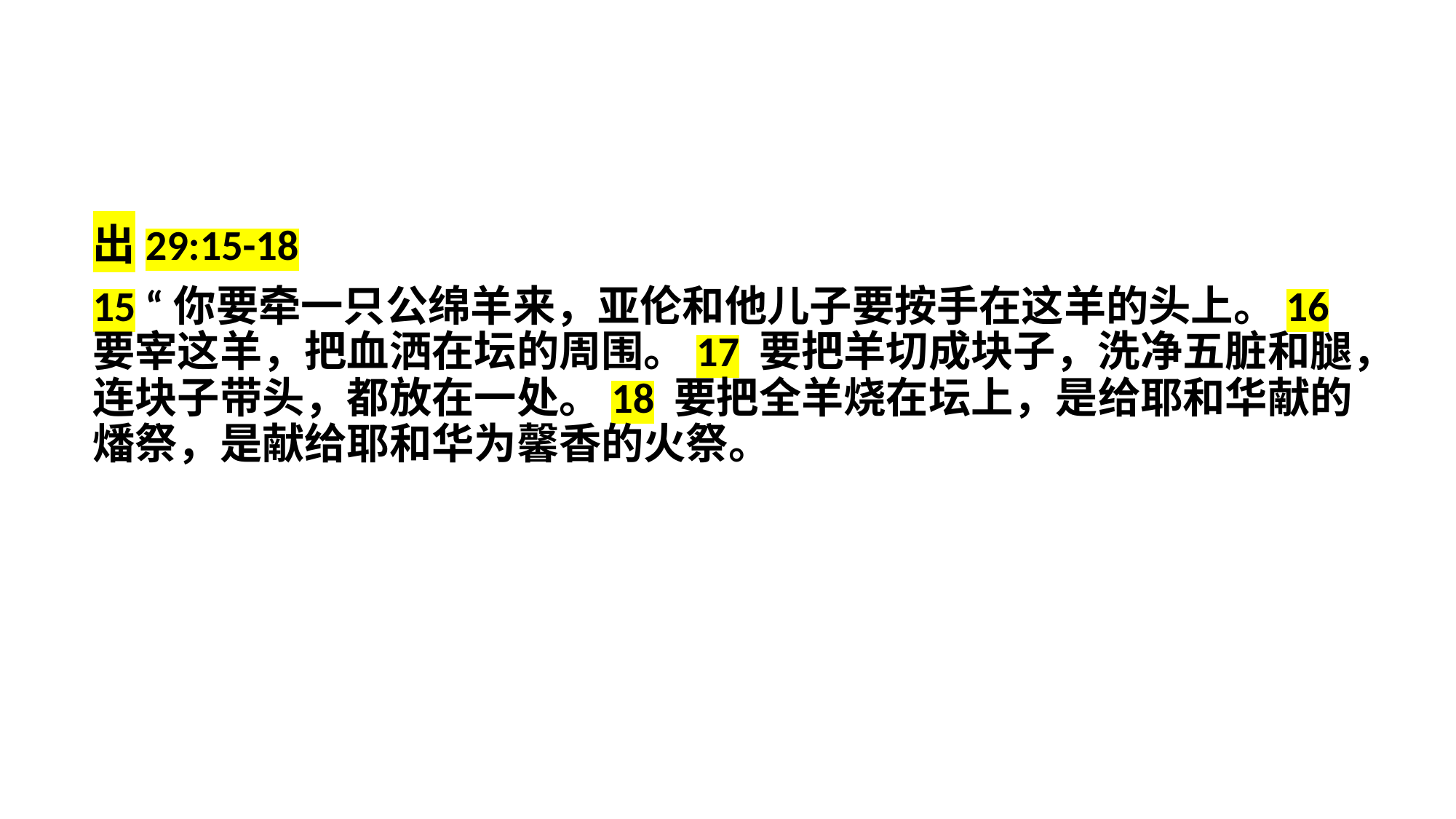

出29:15-18
15 “你要牵一只公绵羊来，亚伦和他儿子要按手在这羊的头上。16 要宰这羊，把血洒在坛的周围。17 要把羊切成块子，洗净五脏和腿，连块子带头，都放在一处。18 要把全羊烧在坛上，是给耶和华献的燔祭，是献给耶和华为馨香的火祭。